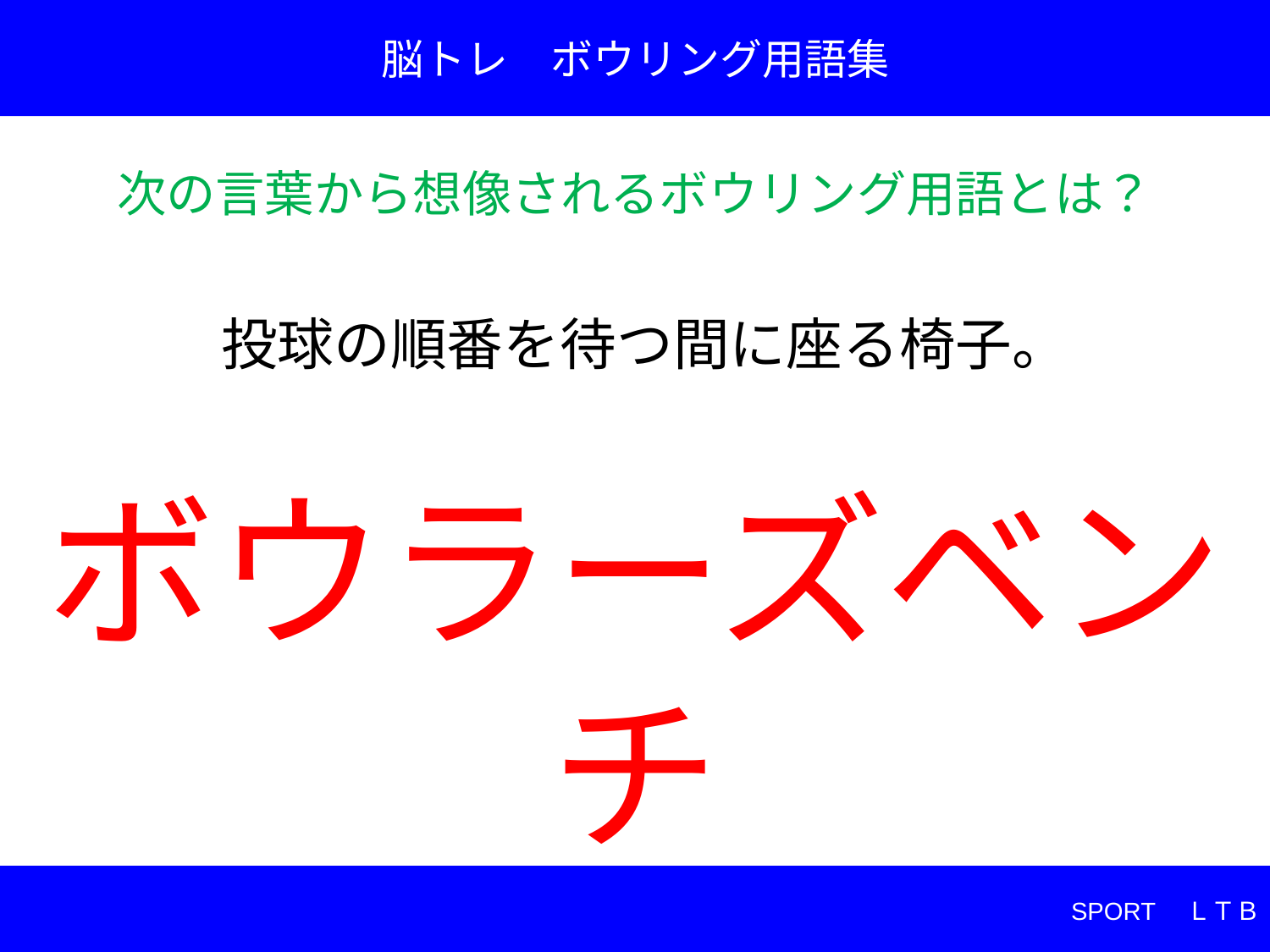

脳トレ　ボウリング用語集
次の言葉から想像されるボウリング用語とは？
投球の順番を待つ間に座る椅子。
# ボウラーズベンチ
SPORT　ＬＴＢ